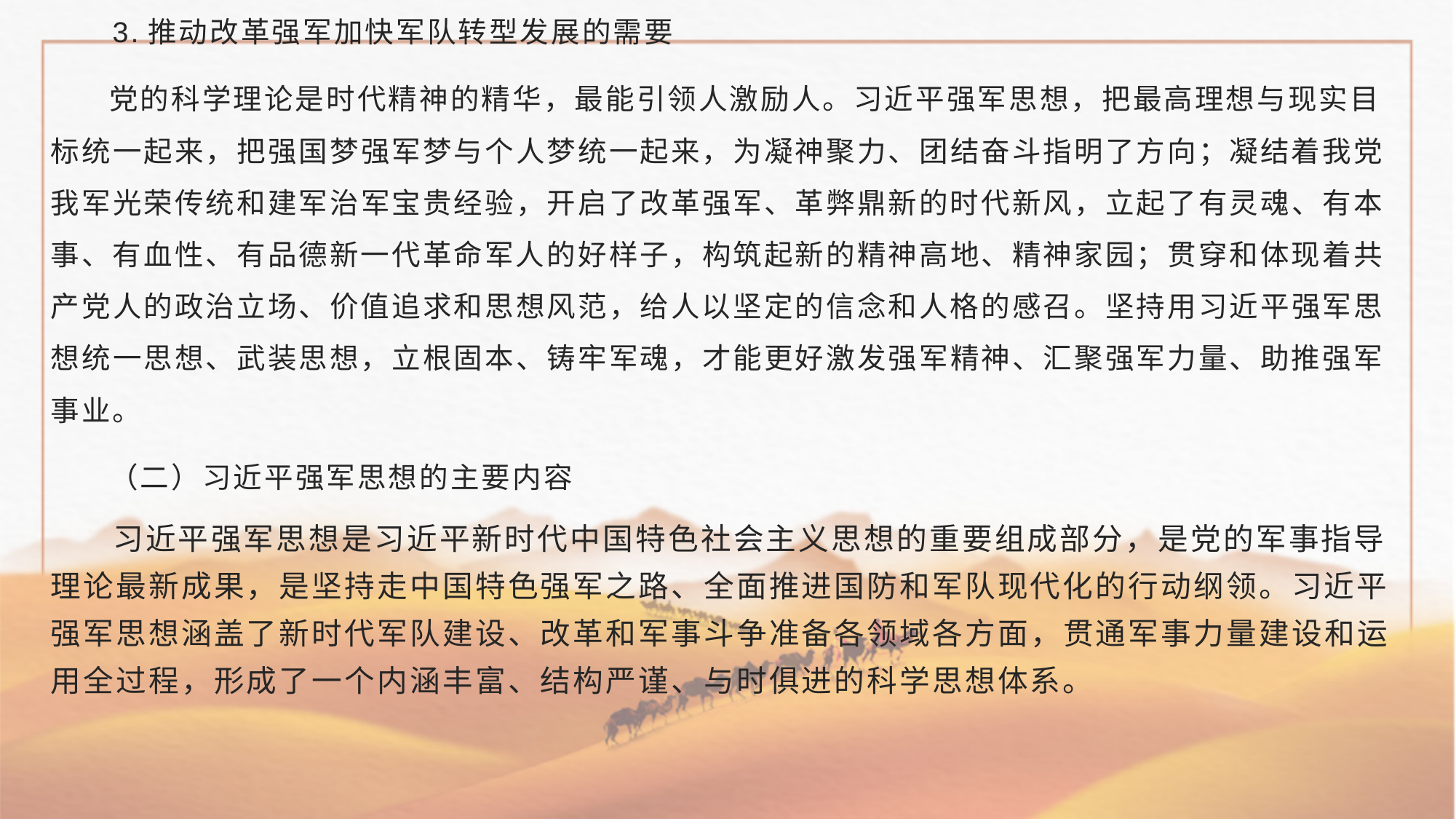

3.推动改革强军加快军队转型发展的需要
      党的科学理论是时代精神的精华，最能引领人激励人。习近平强军思想，把最高理想与现实目标统一起来，把强国梦强军梦与个人梦统一起来，为凝神聚力、团结奋斗指明了方向；凝结着我党我军光荣传统和建军治军宝贵经验，开启了改革强军、革弊鼎新的时代新风，立起了有灵魂、有本事、有血性、有品德新一代革命军人的好样子，构筑起新的精神高地、精神家园；贯穿和体现着共产党人的政治立场、价值追求和思想风范，给人以坚定的信念和人格的感召。坚持用习近平强军思想统一思想、武装思想，立根固本、铸牢军魂，才能更好激发强军精神、汇聚强军力量、助推强军事业。
      （二）习近平强军思想的主要内容
      习近平强军思想是习近平新时代中国特色社会主义思想的重要组成部分，是党的军事指导理论最新成果，是坚持走中国特色强军之路、全面推进国防和军队现代化的行动纲领。习近平强军思想涵盖了新时代军队建设、改革和军事斗争准备各领域各方面，贯通军事力量建设和运用全过程，形成了一个内涵丰富、结构严谨、与时俱进的科学思想体系。